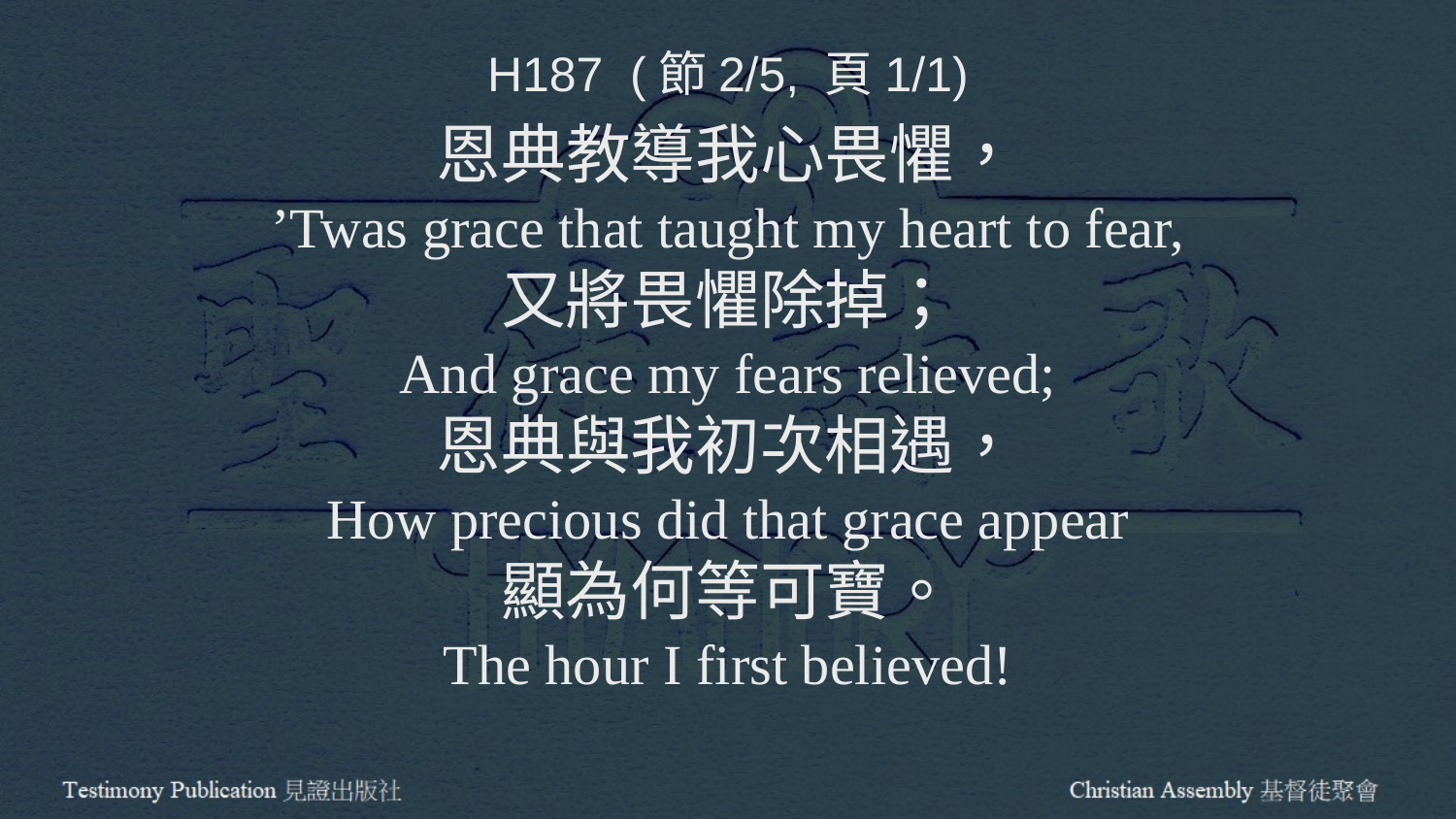

H187  (節2/5, 頁1/1)
恩典教導我心畏懼，
’Twas grace that taught my heart to fear,
又將畏懼除掉；
And grace my fears relieved;
恩典與我初次相遇，
How precious did that grace appear
顯為何等可寶。
The hour I first believed!